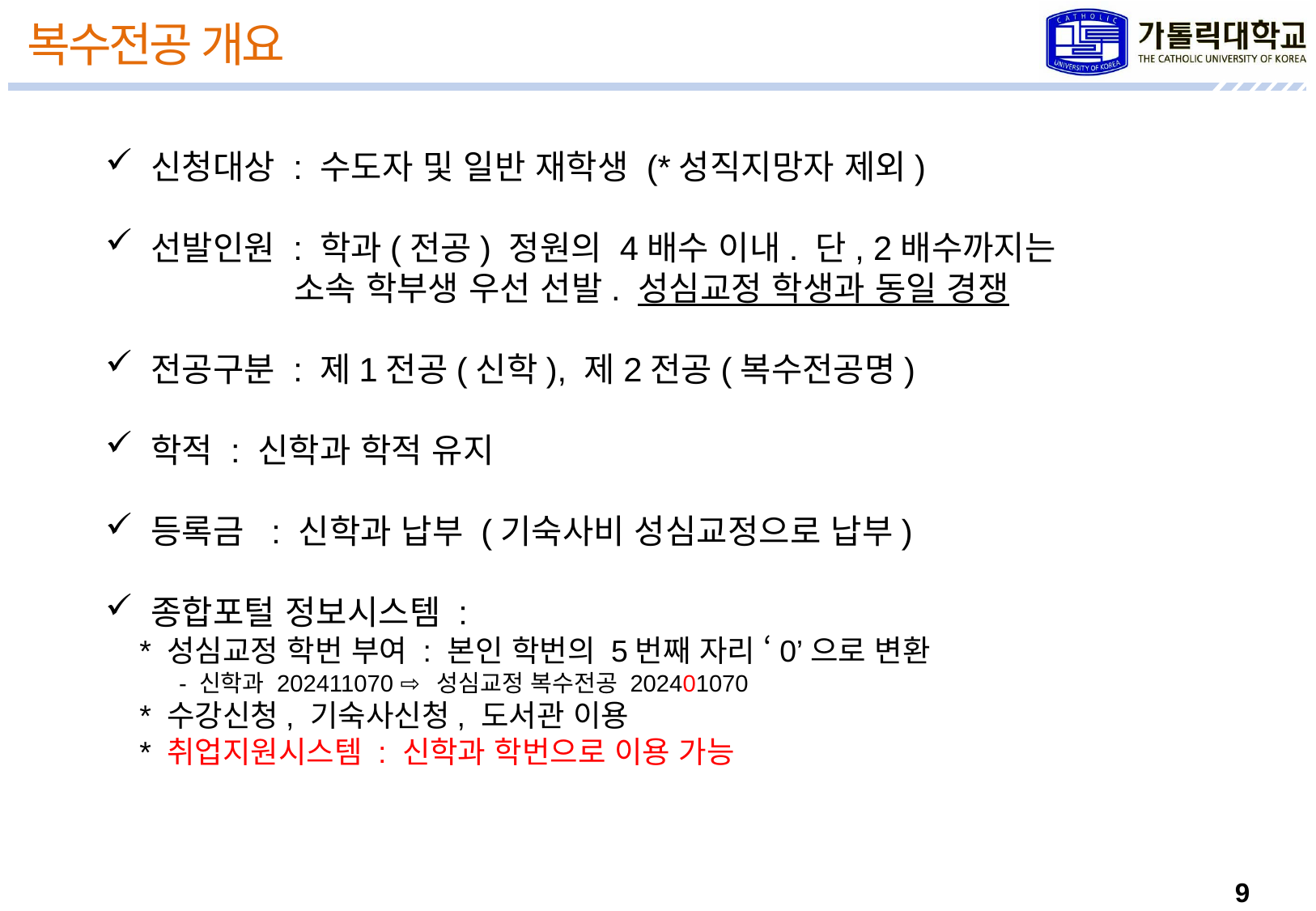

복수전공 개요
신청대상 : 수도자 및 일반 재학생 (*성직지망자 제외)

선발인원 : 학과(전공) 정원의 4배수 이내. 단, 2배수까지는
                   소속 학부생 우선 선발. 성심교정 학생과 동일 경쟁

전공구분 : 제1전공(신학), 제2전공(복수전공명)

학적 : 신학과 학적 유지

등록금  : 신학과 납부 (기숙사비 성심교정으로 납부)

종합포털 정보시스템 :
    * 성심교정 학번 부여 : 본인 학번의 5번째 자리 ‘0’으로 변환
           - 신학과 202411070 ⇨ 성심교정 복수전공 202401070
    * 수강신청, 기숙사신청, 도서관 이용
    * 취업지원시스템 : 신학과 학번으로 이용 가능